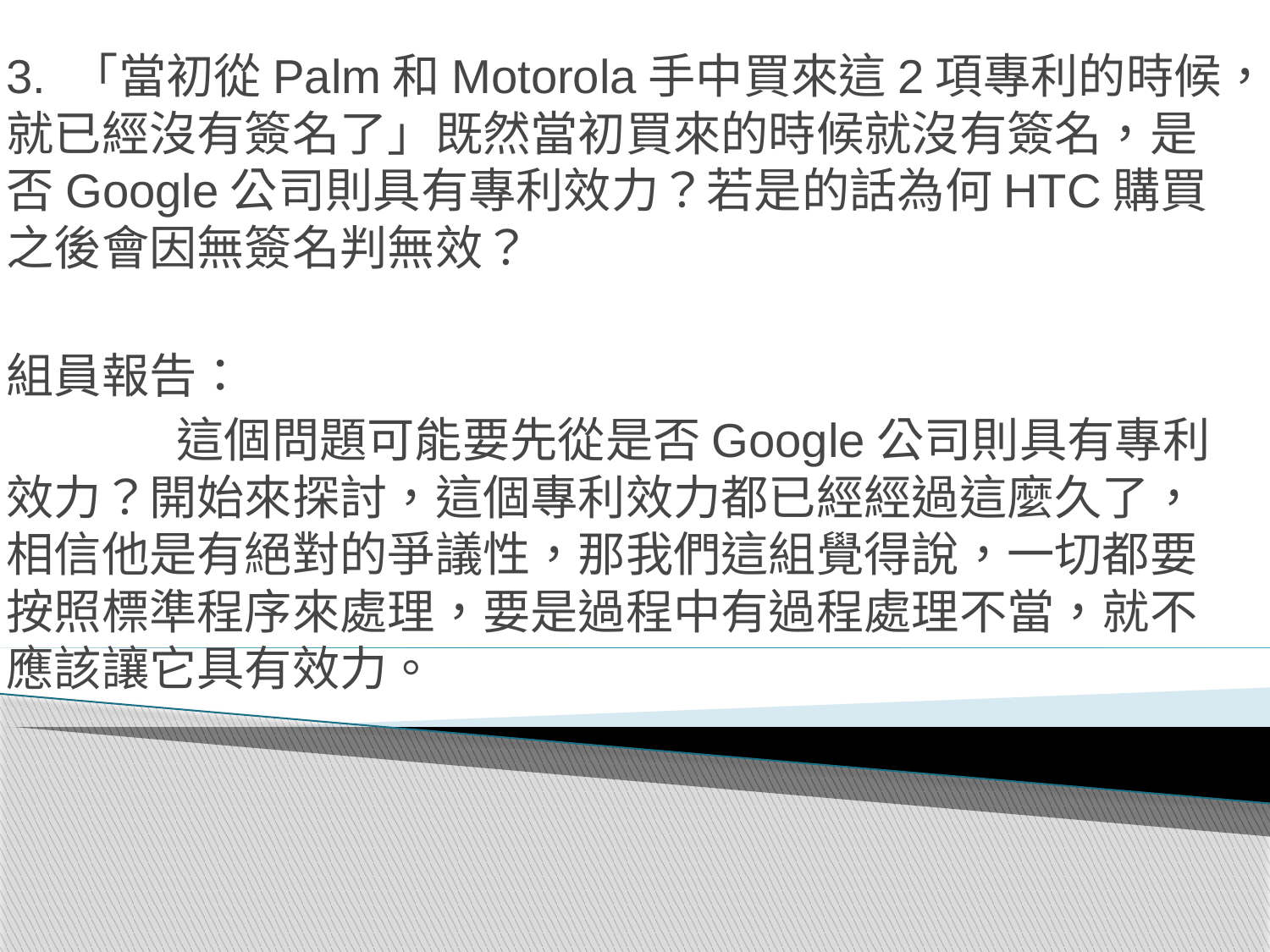

3. 「當初從Palm和Motorola手中買來這2項專利的時候，就已經沒有簽名了」既然當初買來的時候就沒有簽名，是否Google公司則具有專利效力？若是的話為何HTC購買之後會因無簽名判無效？

組員報告：
               這個問題可能要先從是否Google公司則具有專利效力？開始來探討，這個專利效力都已經經過這麼久了，相信他是有絕對的爭議性，那我們這組覺得說，一切都要按照標準程序來處理，要是過程中有過程處理不當，就不應該讓它具有效力。